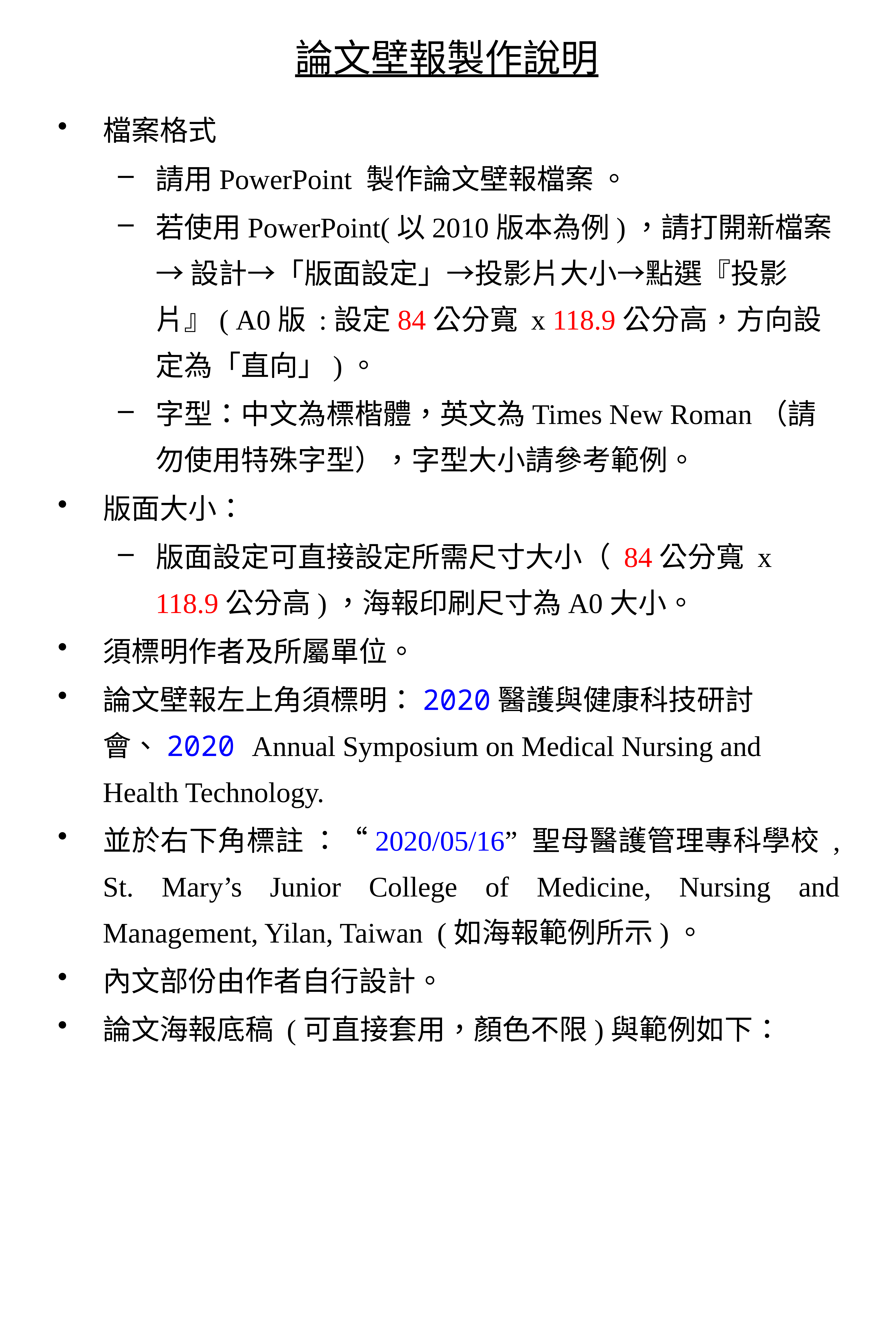

# 論文壁報製作說明
檔案格式
請用PowerPoint 製作論文壁報檔案 。
若使用PowerPoint(以2010版本為例)，請打開新檔案 → 設計→「版面設定」→投影片大小→點選『投影片』( A0版 :設定84公分寬 x 118.9公分高，方向設定為「直向」)。
字型：中文為標楷體，英文為Times New Roman（請勿使用特殊字型），字型大小請參考範例。
版面大小：
版面設定可直接設定所需尺寸大小（ 84公分寬 x 118.9公分高)，海報印刷尺寸為A0大小。
須標明作者及所屬單位。
論文壁報左上角須標明：2020醫護與健康科技研討會、2020 Annual Symposium on Medical Nursing and Health Technology.
並於右下角標註 ：“2020/05/16” 聖母醫護管理專科學校 , St. Mary’s Junior College of Medicine, Nursing and Management, Yilan, Taiwan  (如海報範例所示)。
內文部份由作者自行設計。
論文海報底稿 (可直接套用，顏色不限)與範例如下：